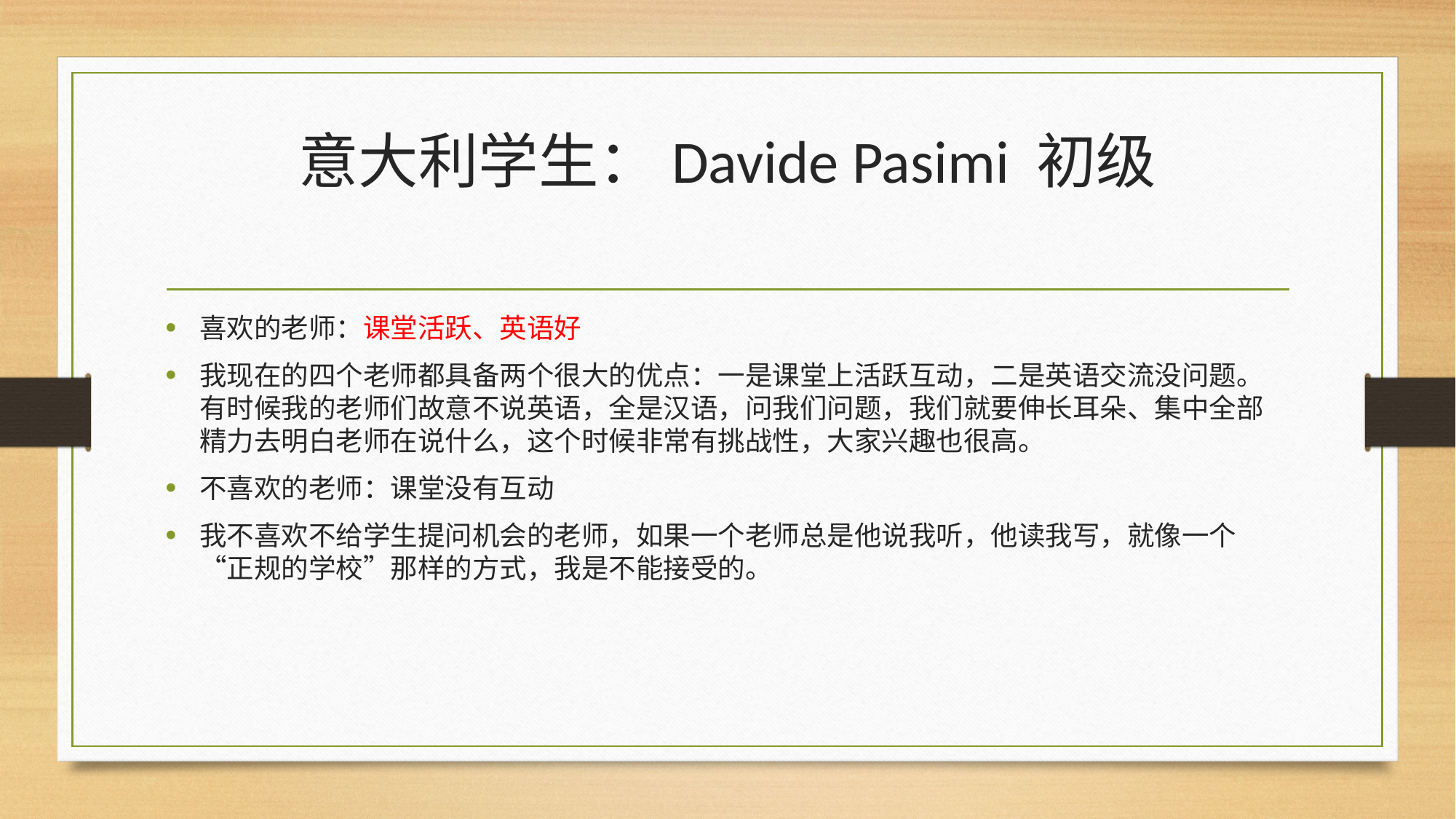

# 意大利学生：Davide Pasimi 初级
喜欢的老师：课堂活跃、英语好
我现在的四个老师都具备两个很大的优点：一是课堂上活跃互动，二是英语交流没问题。有时候我的老师们故意不说英语，全是汉语，问我们问题，我们就要伸长耳朵、集中全部精力去明白老师在说什么，这个时候非常有挑战性，大家兴趣也很高。
不喜欢的老师：课堂没有互动
我不喜欢不给学生提问机会的老师，如果一个老师总是他说我听，他读我写，就像一个“正规的学校”那样的方式，我是不能接受的。